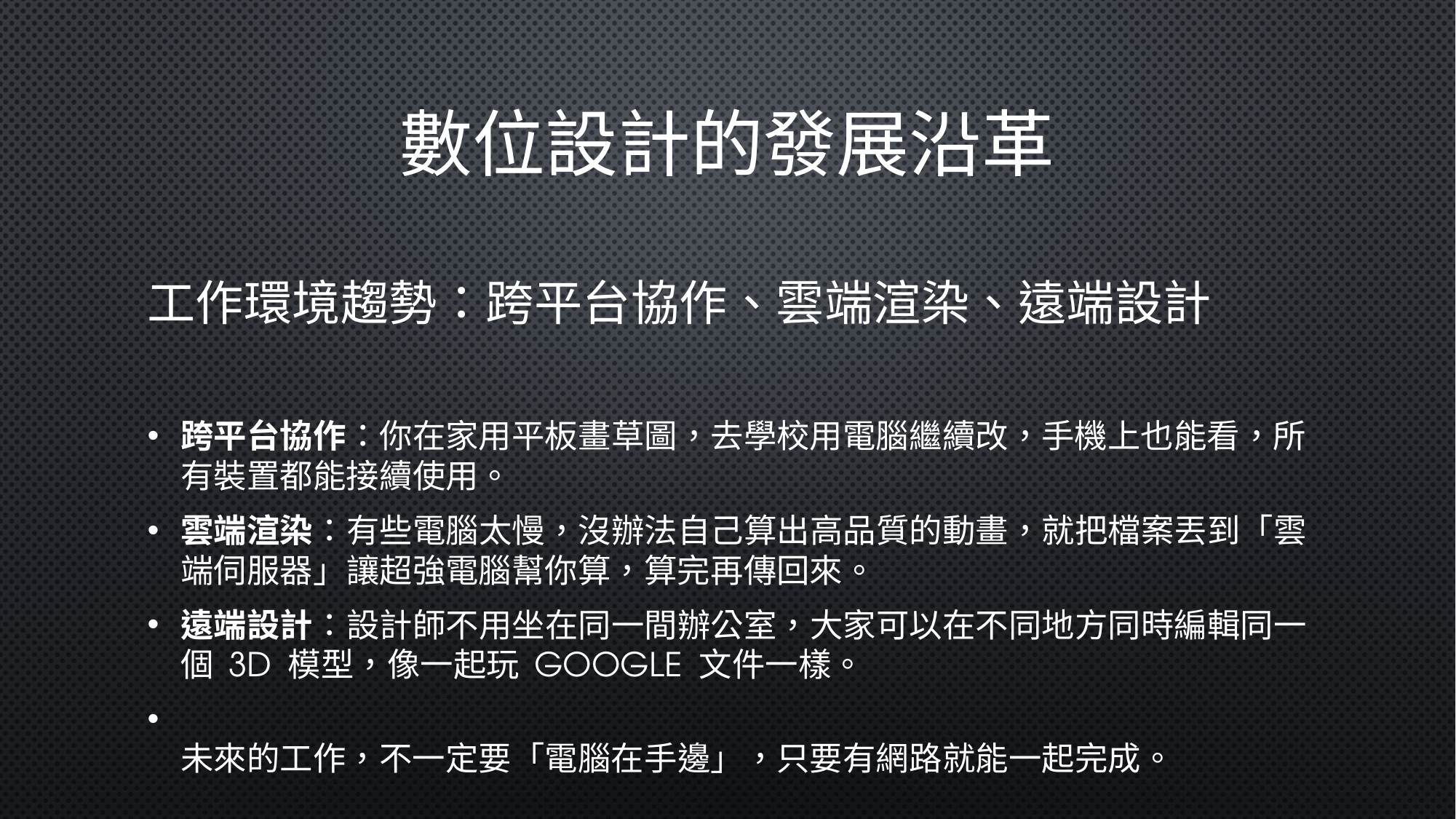

# 數位設計的發展沿革
工作環境趨勢：跨平台協作、雲端渲染、遠端設計

跨平台協作：你在家用平板畫草圖，去學校用電腦繼續改，手機上也能看，所有裝置都能接續使用。
雲端渲染：有些電腦太慢，沒辦法自己算出高品質的動畫，就把檔案丟到「雲端伺服器」讓超強電腦幫你算，算完再傳回來。
遠端設計：設計師不用坐在同一間辦公室，大家可以在不同地方同時編輯同一個 3D 模型，像一起玩 Google 文件一樣。
未來的工作，不一定要「電腦在手邊」，只要有網路就能一起完成。